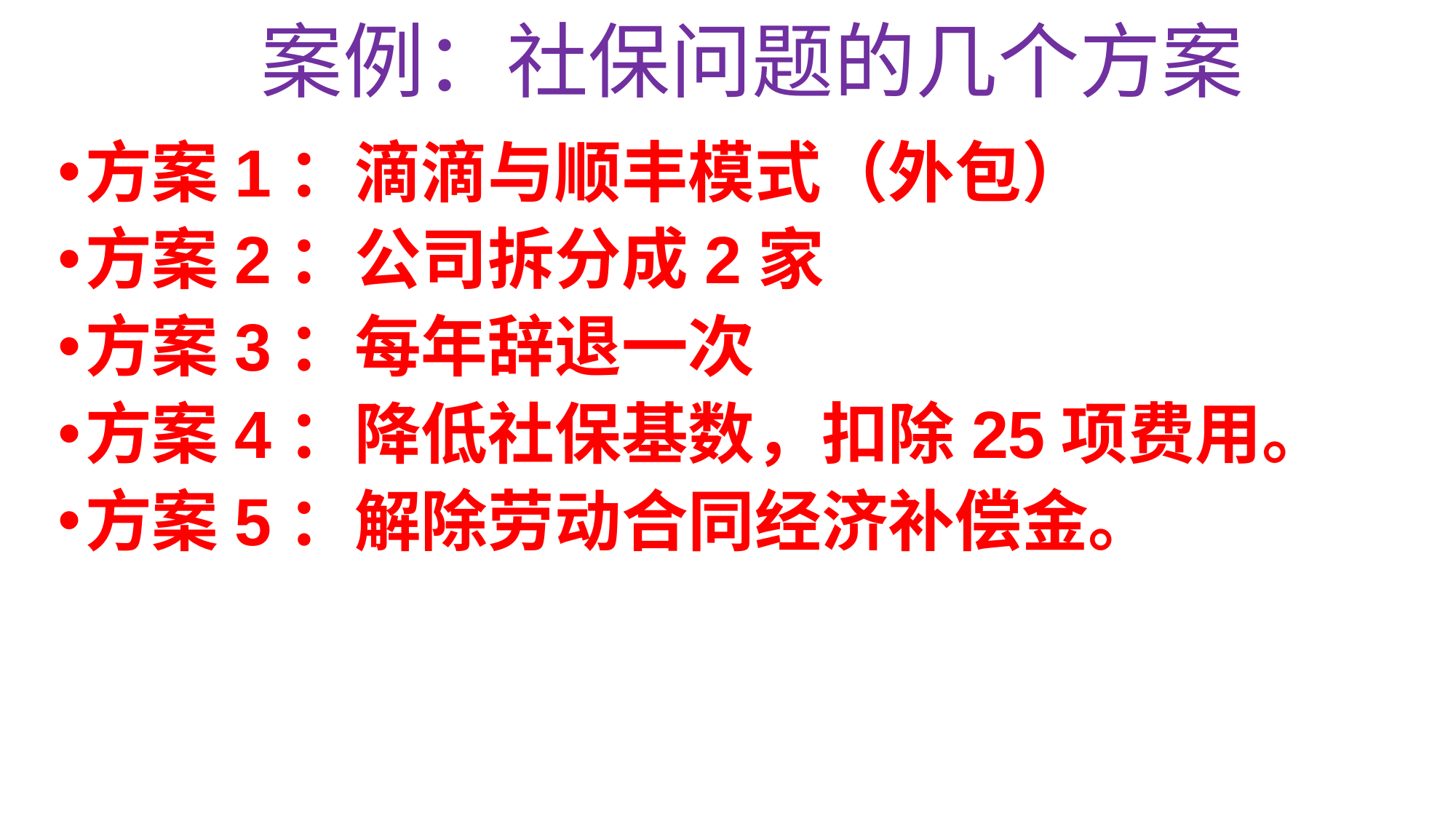

# 案例：社保问题的几个方案
方案1：滴滴与顺丰模式（外包）
方案2：公司拆分成2家
方案3：每年辞退一次
方案4：降低社保基数，扣除25项费用。
方案5：解除劳动合同经济补偿金。